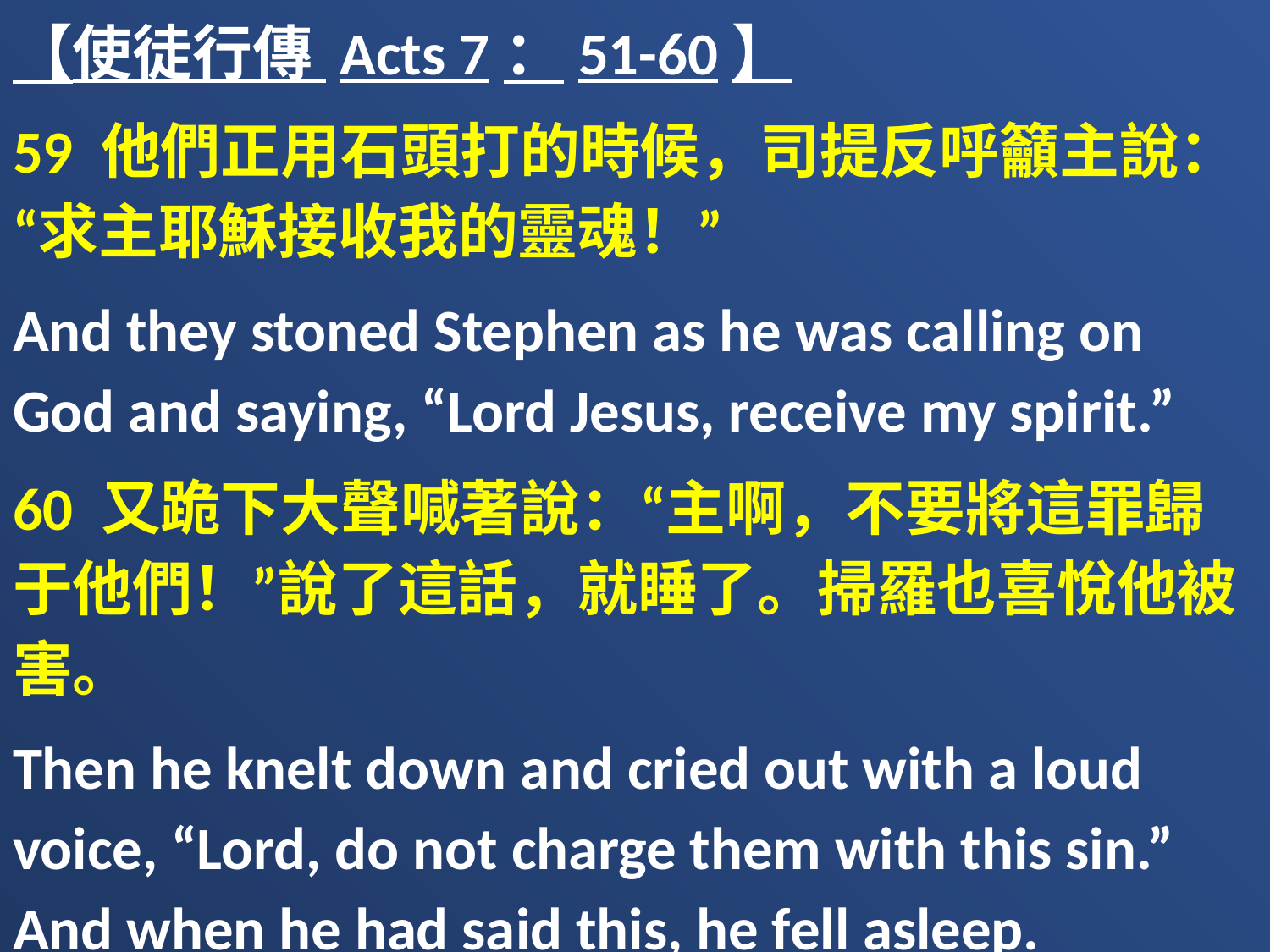

【使徒行傳 Acts 7：51-60】
59 他們正用石頭打的時候，司提反呼籲主說：“求主耶穌接收我的靈魂！”
And they stoned Stephen as he was calling on God and saying, “Lord Jesus, receive my spirit.”
60 又跪下大聲喊著說：“主啊，不要將這罪歸于他們！”說了這話，就睡了。掃羅也喜悅他被害。
Then he knelt down and cried out with a loud voice, “Lord, do not charge them with this sin.” And when he had said this, he fell asleep.